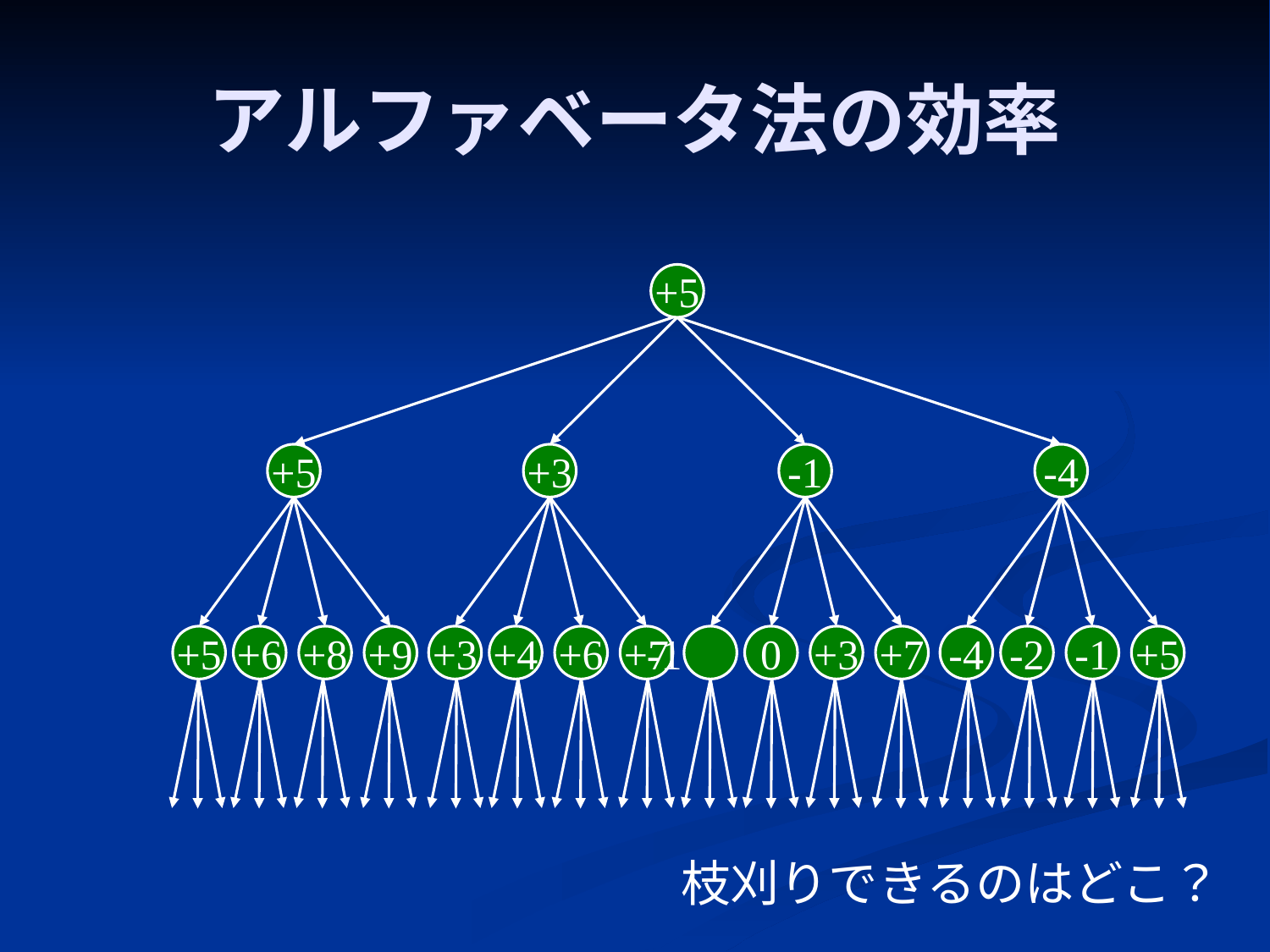

# アルファベータ法の効率
+5
+5
+3
-1
-4
+5
+6
+8
+9
+3
+4
+6
+7
-1
0
+3
+7
-4
-2
-1
+5
枝刈りできるのはどこ？